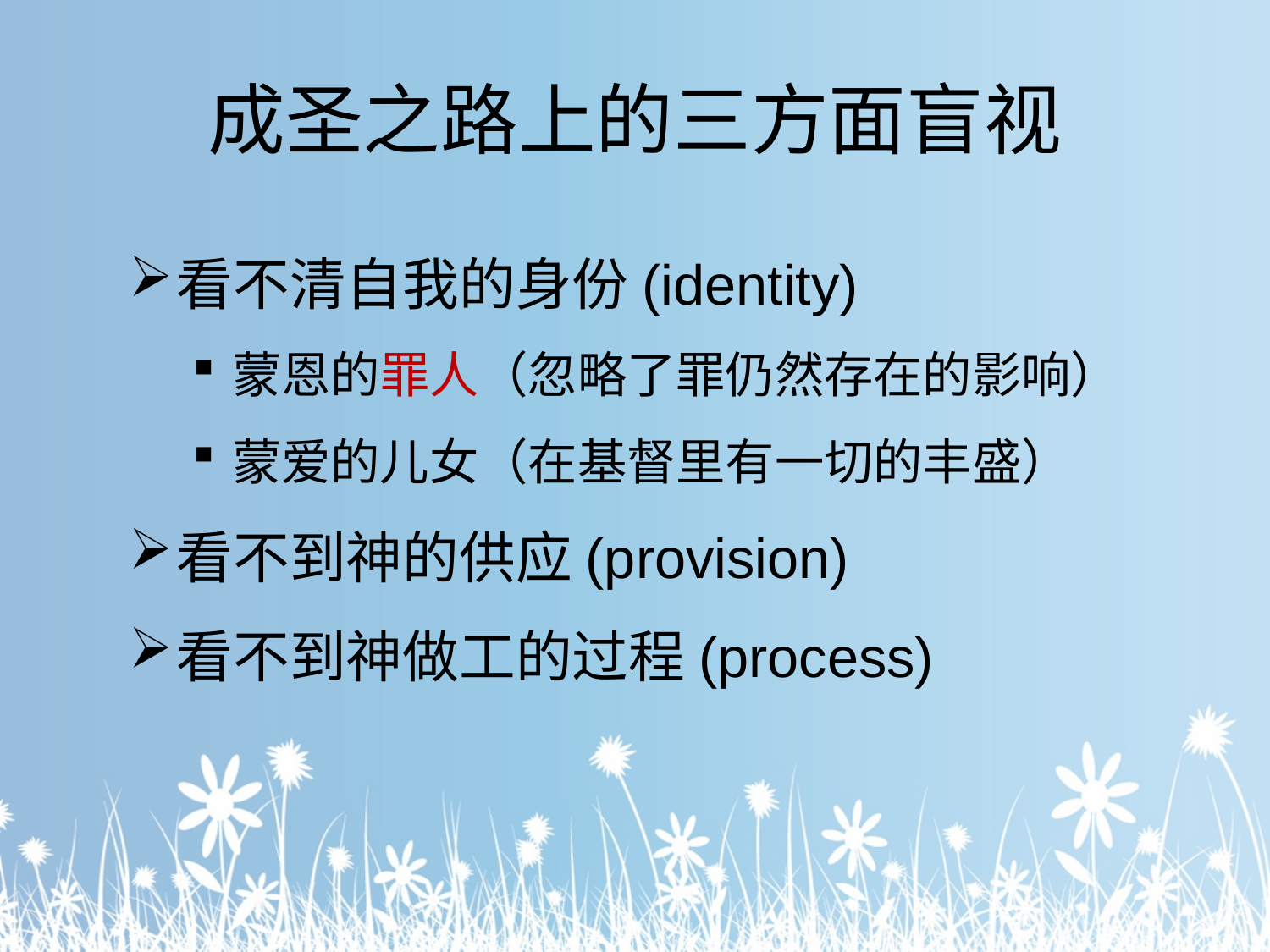

# 成圣之路上的三方面盲视
看不清自我的身份(identity)
蒙恩的罪人（忽略了罪仍然存在的影响）
蒙爱的儿女（在基督里有一切的丰盛）
看不到神的供应(provision)
看不到神做工的过程(process)